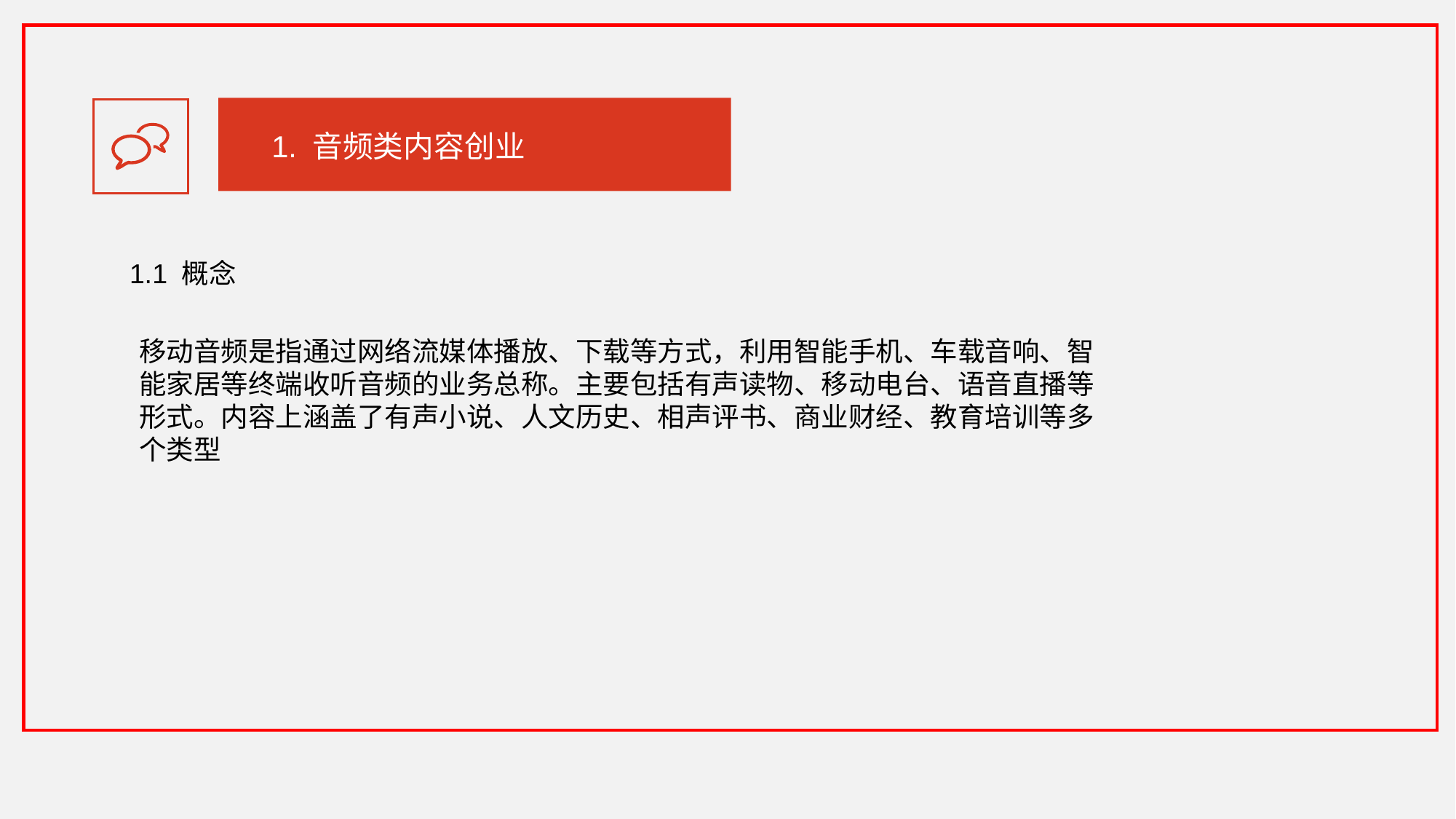

1. 音频类内容创业

1.1 概念

移动音频是指通过网络流媒体播放、下载等方式，利用智能手机、车载音响、智能家居等终端收听音频的业务总称。主要包括有声读物、移动电台、语音直播等形式。内容上涵盖了有声小说、人文历史、相声评书、商业财经、教育培训等多个类型